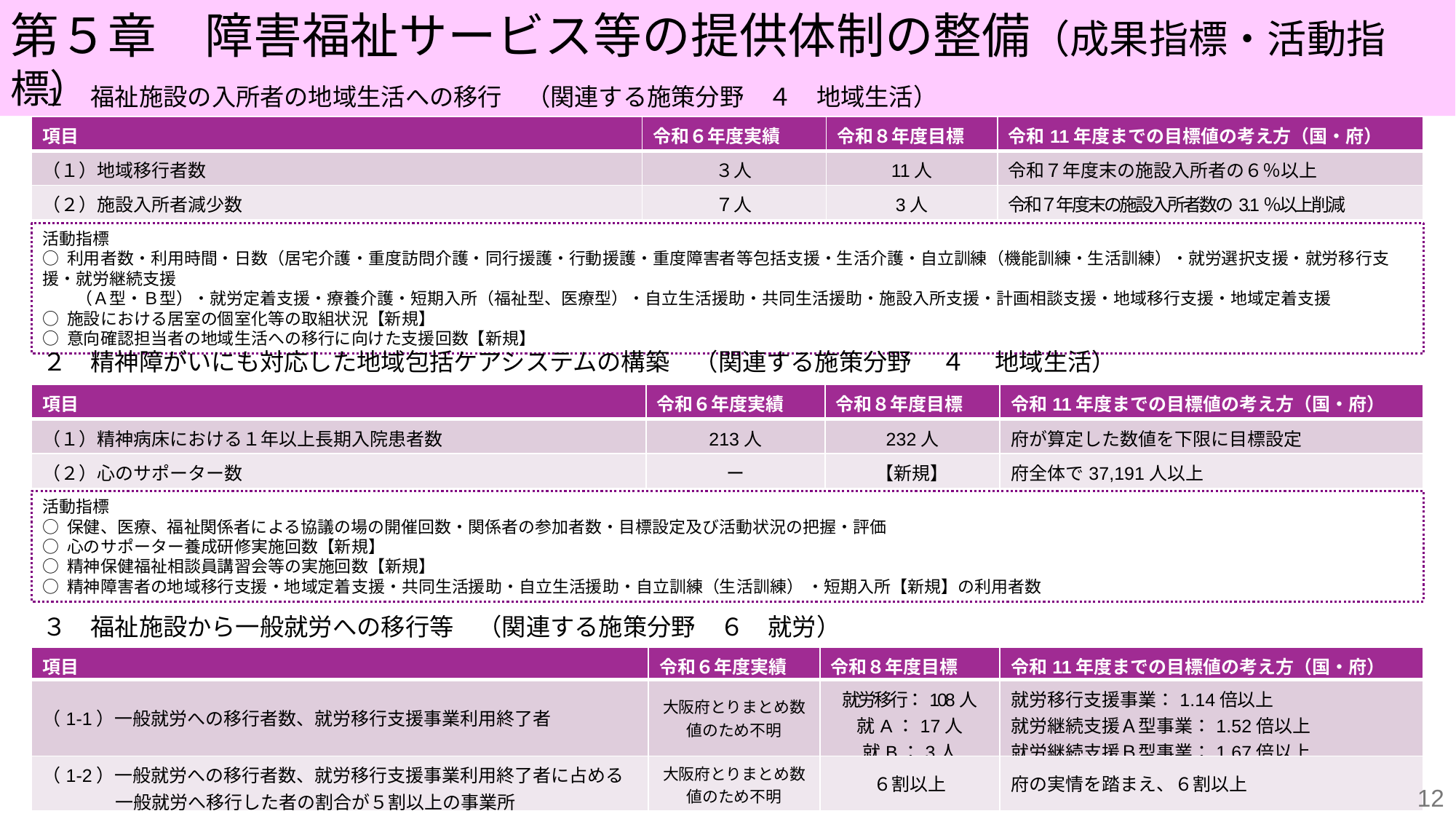

第５章　障害福祉サービス等の提供体制の整備（成果指標・活動指標）
１　福祉施設の入所者の地域生活への移行　（関連する施策分野　４　地域生活）
| 項目 | 令和６年度実績 | 令和８年度目標 | 令和11年度までの目標値の考え方（国・府） |
| --- | --- | --- | --- |
| （１）地域移行者数 | ３人 | 11人 | 令和７年度末の施設入所者の６％以上 |
| （２）施設入所者減少数 | ７人 | 3人 | 令和７年度末の施設入所者数の3.1％以上削減 |
活動指標
○ 利用者数・利用時間・日数（居宅介護・重度訪問介護・同行援護・行動援護・重度障害者等包括支援・生活介護・自立訓練（機能訓練・生活訓練）・就労選択支援・就労移行支援・就労継続支援
　　（Ａ型・Ｂ型）・就労定着支援・療養介護・短期入所（福祉型、医療型）・自立生活援助・共同生活援助・施設入所支援・計画相談支援・地域移行支援・地域定着支援
○ 施設における居室の個室化等の取組状況【新規】
○ 意向確認担当者の地域生活への移行に向けた支援回数【新規】
２　精神障がいにも対応した地域包括ケアシステムの構築　（関連する施策分野　 ４ 　地域生活）
| 項目 | 令和６年度実績 | 令和８年度目標 | 令和11年度までの目標値の考え方（国・府） |
| --- | --- | --- | --- |
| （１）精神病床における１年以上長期入院患者数 | 213人 | 232人 | 府が算定した数値を下限に目標設定 |
| （２）心のサポーター数 | ー | 【新規】 | 府全体で37,191人以上 |
活動指標
○ 保健、医療、福祉関係者による協議の場の開催回数・関係者の参加者数・目標設定及び活動状況の把握・評価
○ 心のサポーター養成研修実施回数【新規】
○ 精神保健福祉相談員講習会等の実施回数【新規】
○ 精神障害者の地域移行支援・地域定着支援・共同生活援助・自立生活援助・自立訓練（生活訓練） ・短期入所【新規】の利用者数
３　福祉施設から一般就労への移行等　（関連する施策分野　６　就労）
| 項目 | 令和６年度実績 | 令和８年度目標 | 令和11年度までの目標値の考え方（国・府） |
| --- | --- | --- | --- |
| （1-1）一般就労への移行者数、就労移行支援事業利用終了者 | 大阪府とりまとめ数値のため不明 | 就労移行：108人 就A：17人 就B：3人 | 就労移行支援事業：1.14倍以上 就労継続支援Ａ型事業：1.52倍以上 就労継続支援Ｂ型事業：1.67倍以上 |
| （1-2）一般就労への移行者数、就労移行支援事業利用終了者に占める 　　　　一般就労へ移行した者の割合が５割以上の事業所 | 大阪府とりまとめ数値のため不明 | ６割以上 | 府の実情を踏まえ、６割以上 |
12